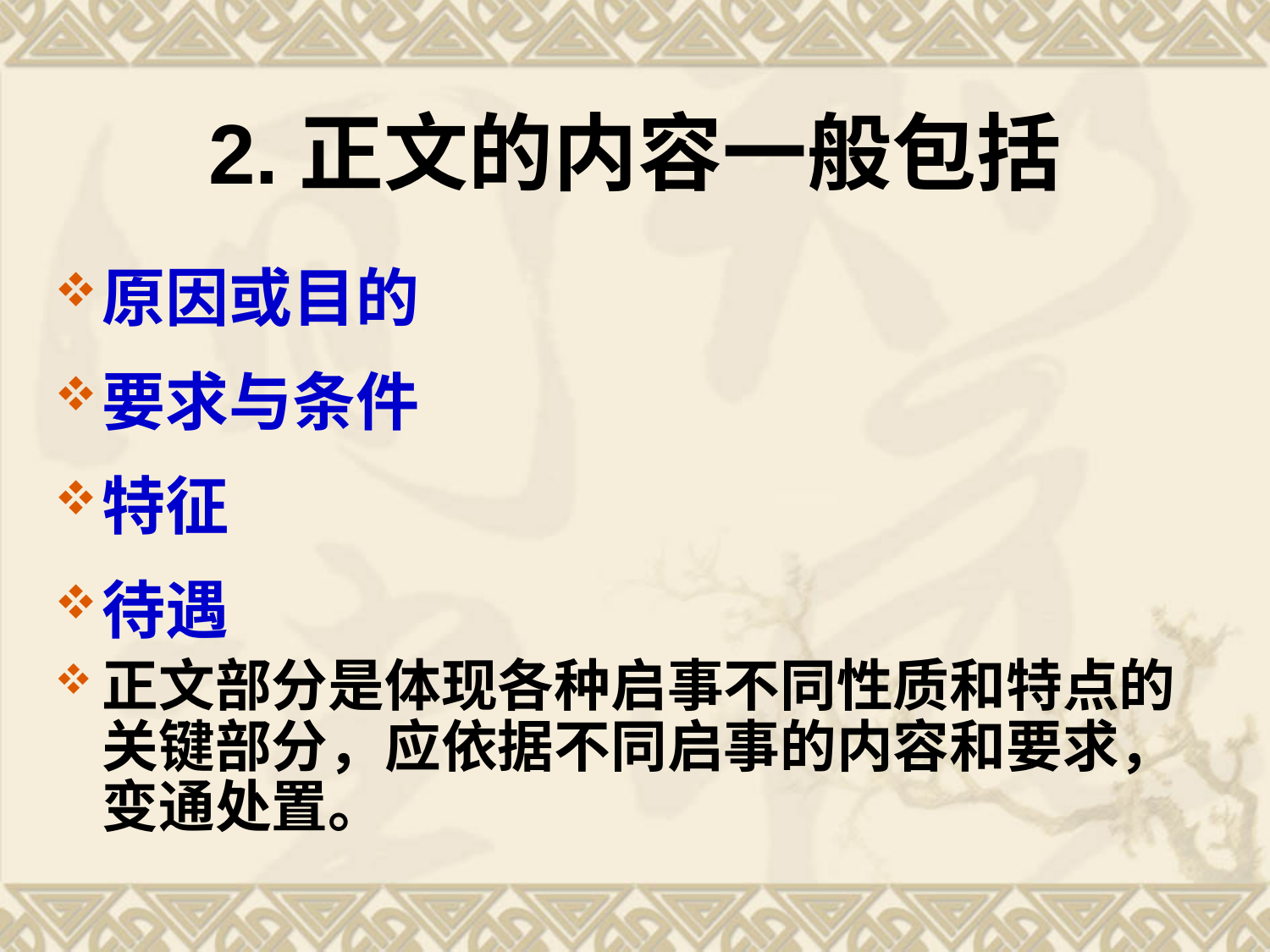

# 2.正文的内容一般包括
原因或目的
要求与条件
特征
待遇
正文部分是体现各种启事不同性质和特点的关键部分，应依据不同启事的内容和要求，变通处置。